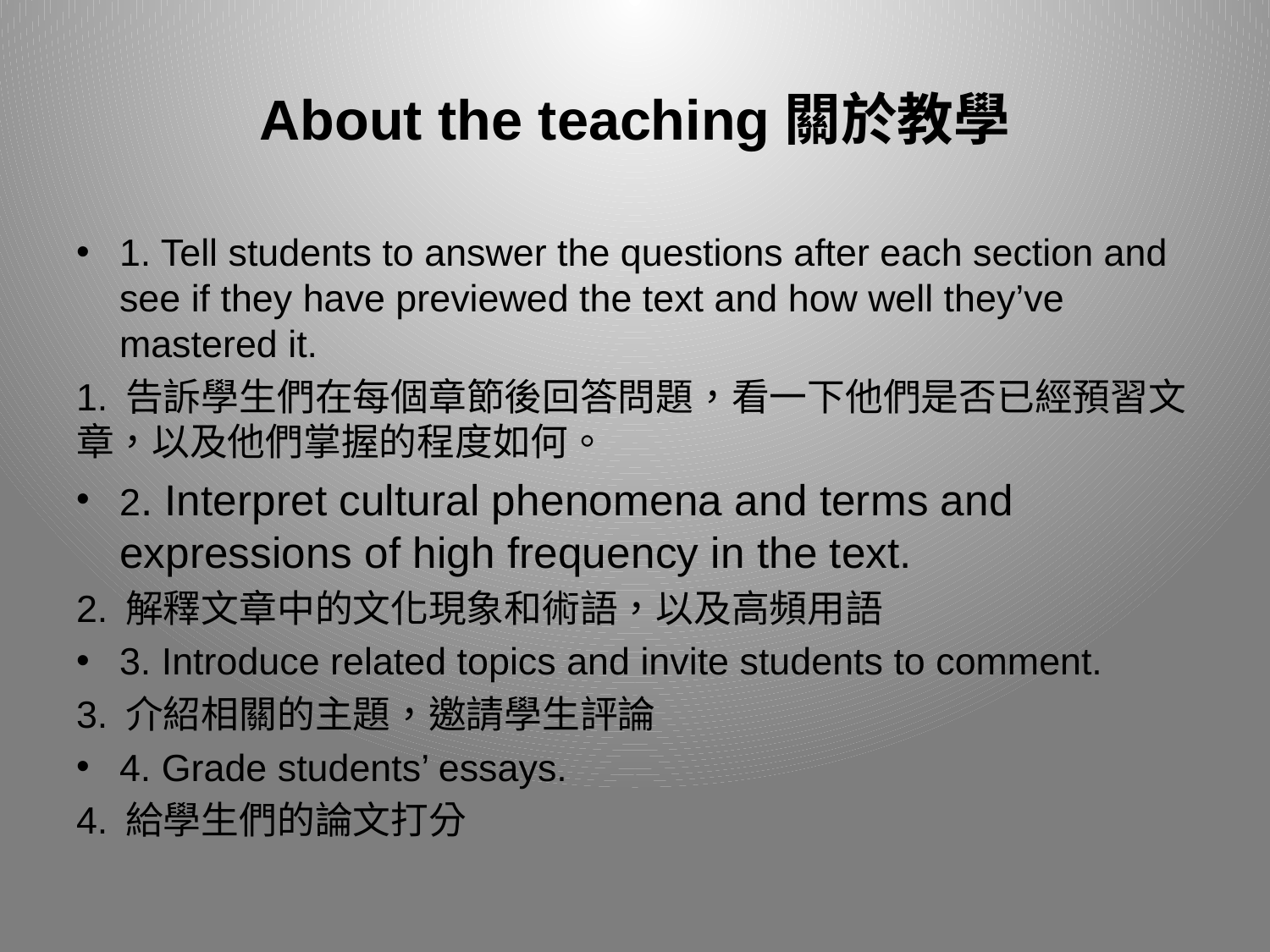

# About the teaching關於教學
1. Tell students to answer the questions after each section and see if they have previewed the text and how well they’ve mastered it.
1. 告訴學生們在每個章節後回答問題，看一下他們是否已經預習文章，以及他們掌握的程度如何。
2. Interpret cultural phenomena and terms and expressions of high frequency in the text.
2. 解釋文章中的文化現象和術語，以及高頻用語
3. Introduce related topics and invite students to comment.
3. 介紹相關的主題，邀請學生評論
4. Grade students’ essays.
4. 給學生們的論文打分